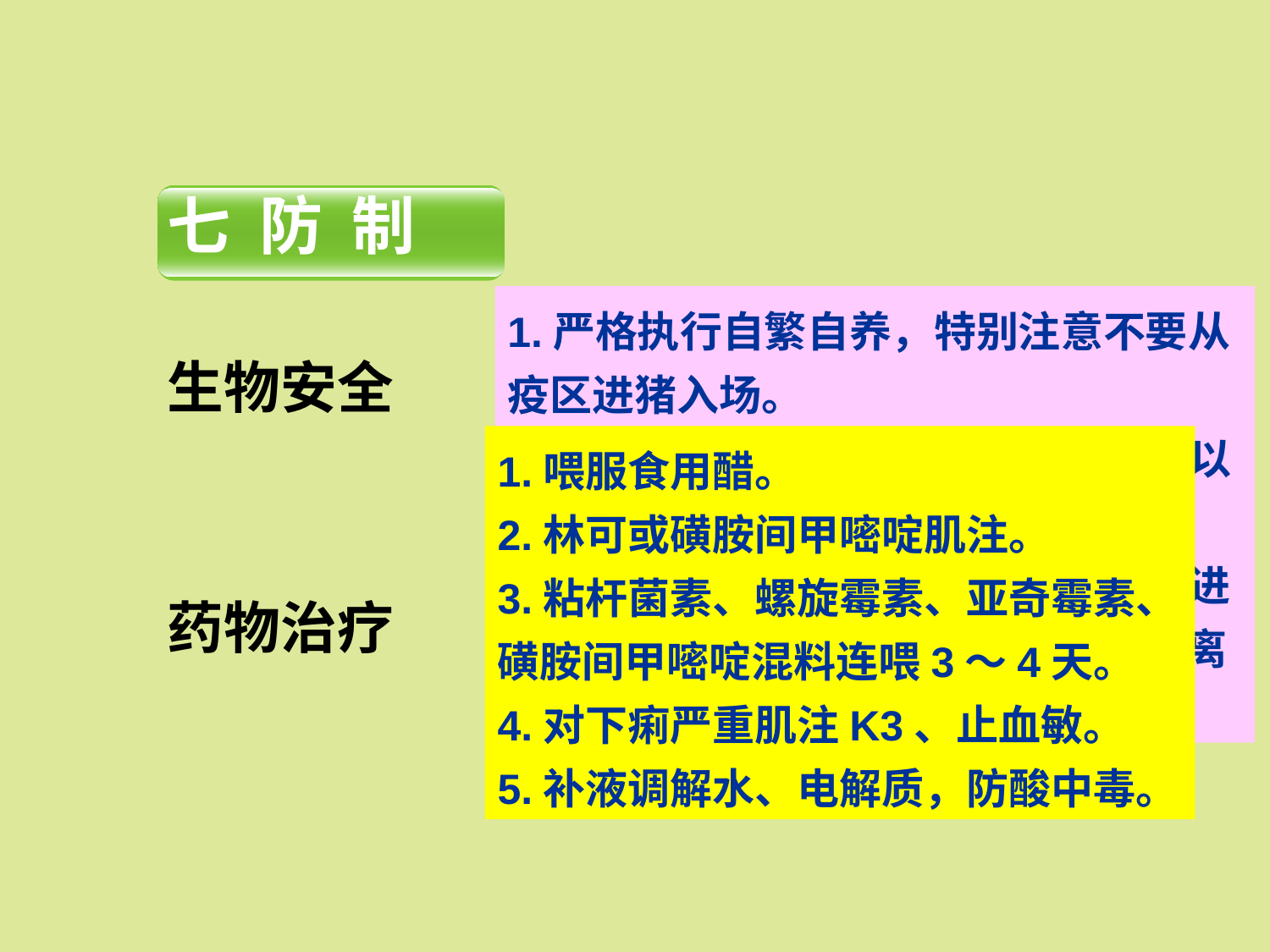

七  防  制

1.严格执行自繁自养，特别注意不要从疫区进猪入场。
2.引进种猪应严格隔离检疫至少3周以上才可混群。
3.猪场应与外界隔离，限制外来人员进入，猪舍之间不同龄的猪，应处于隔离状态。
生物安全
1.喂服食用醋。
2.林可或磺胺间甲嘧啶肌注。
3.粘杆菌素、螺旋霉素、亚奇霉素、磺胺间甲嘧啶混料连喂3～4天。
4.对下痢严重肌注K3、止血敏。
5.补液调解水、电解质，防酸中毒。
药物治疗